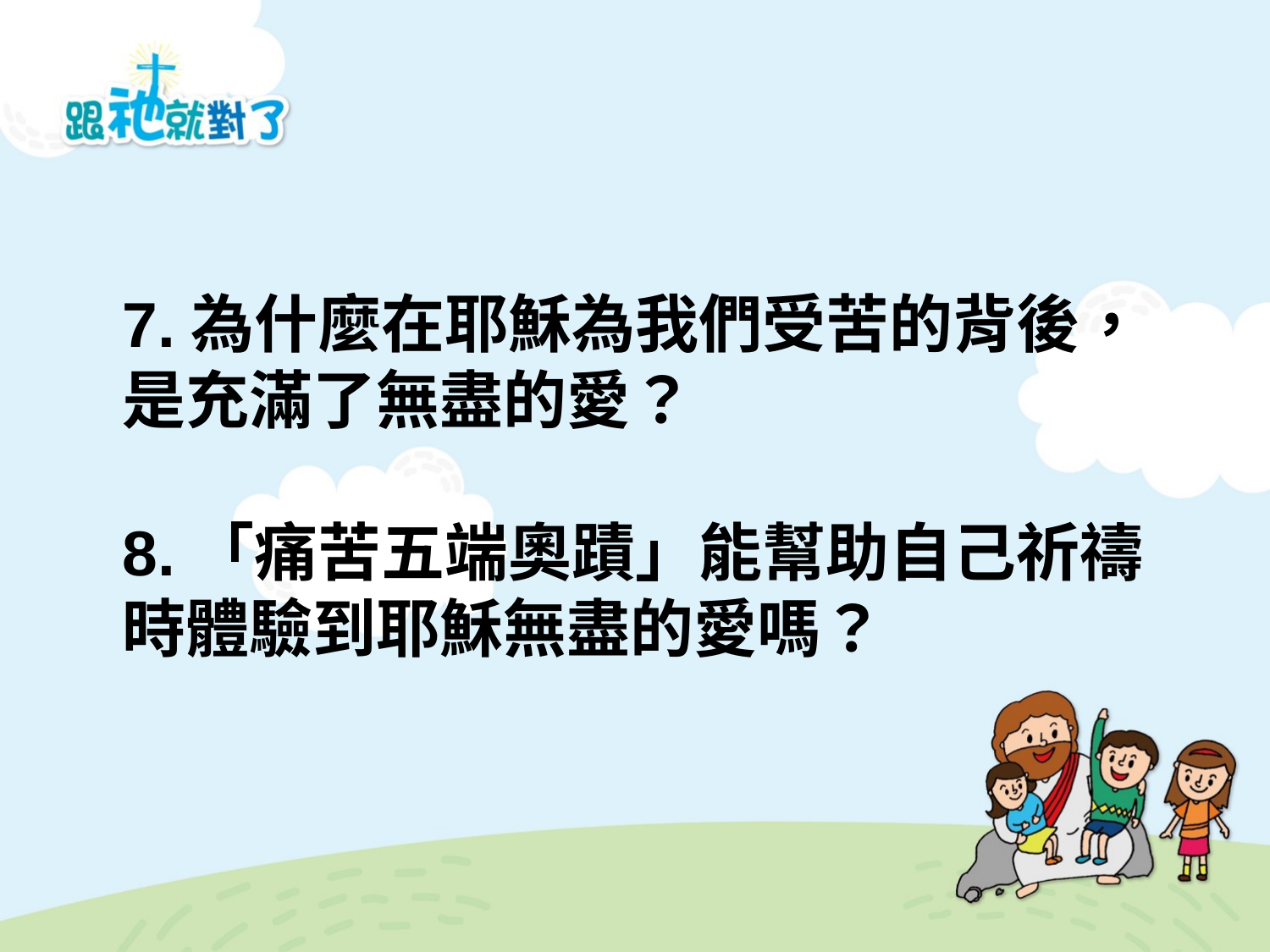

7.為什麼在耶穌為我們受苦的背後，是充滿了無盡的愛？

8.「痛苦五端奧蹟」能幫助自己祈禱時體驗到耶穌無盡的愛嗎？